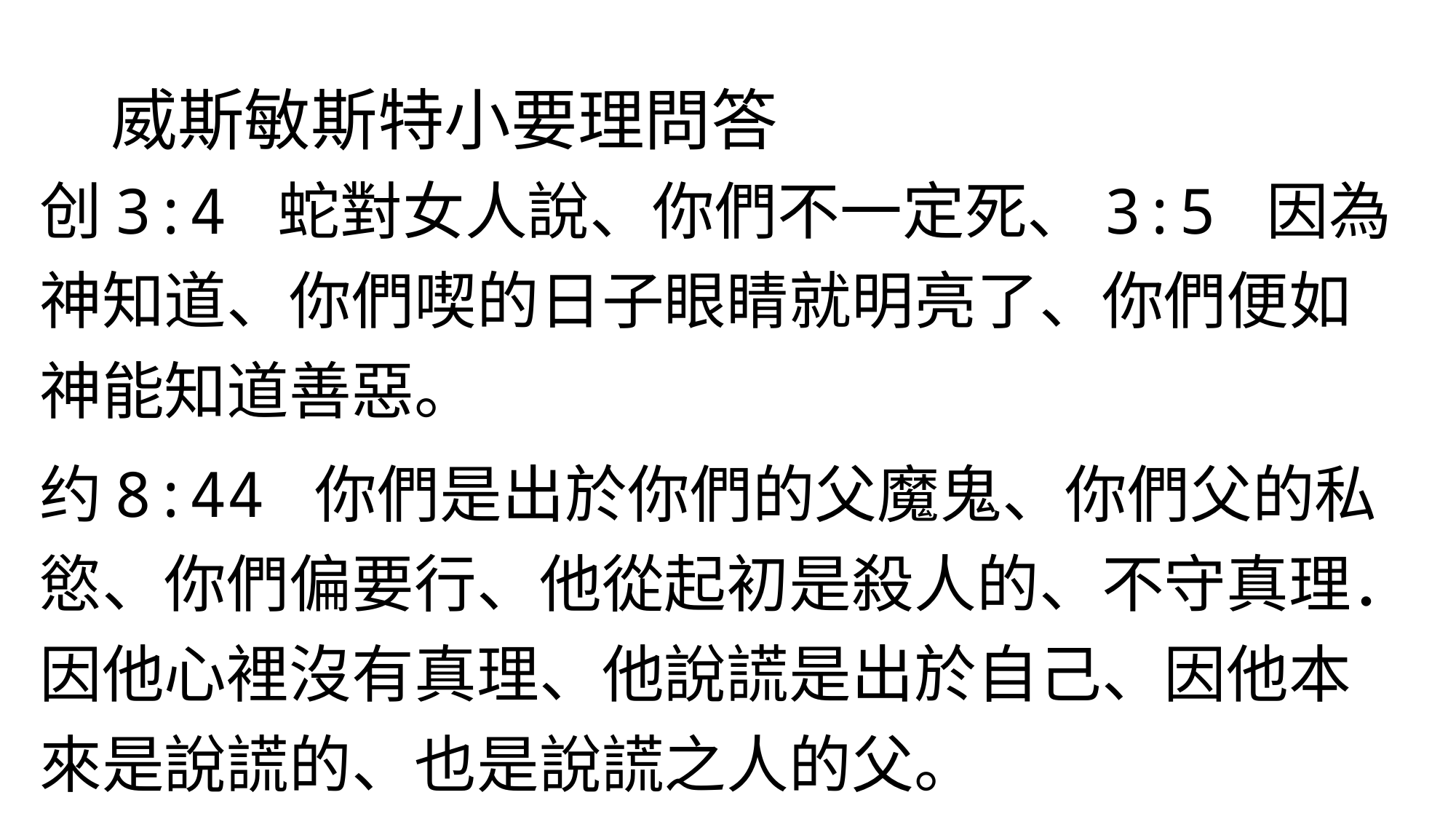

# 威斯敏斯特小要理問答
创3:4 蛇對女人說、你們不一定死、3:5 因為神知道、你們喫的日子眼睛就明亮了、你們便如神能知道善惡。
约8:44 你們是出於你們的父魔鬼、你們父的私慾、你們偏要行、他從起初是殺人的、不守真理．因他心裡沒有真理、他說謊是出於自己、因他本來是說謊的、也是說謊之人的父。